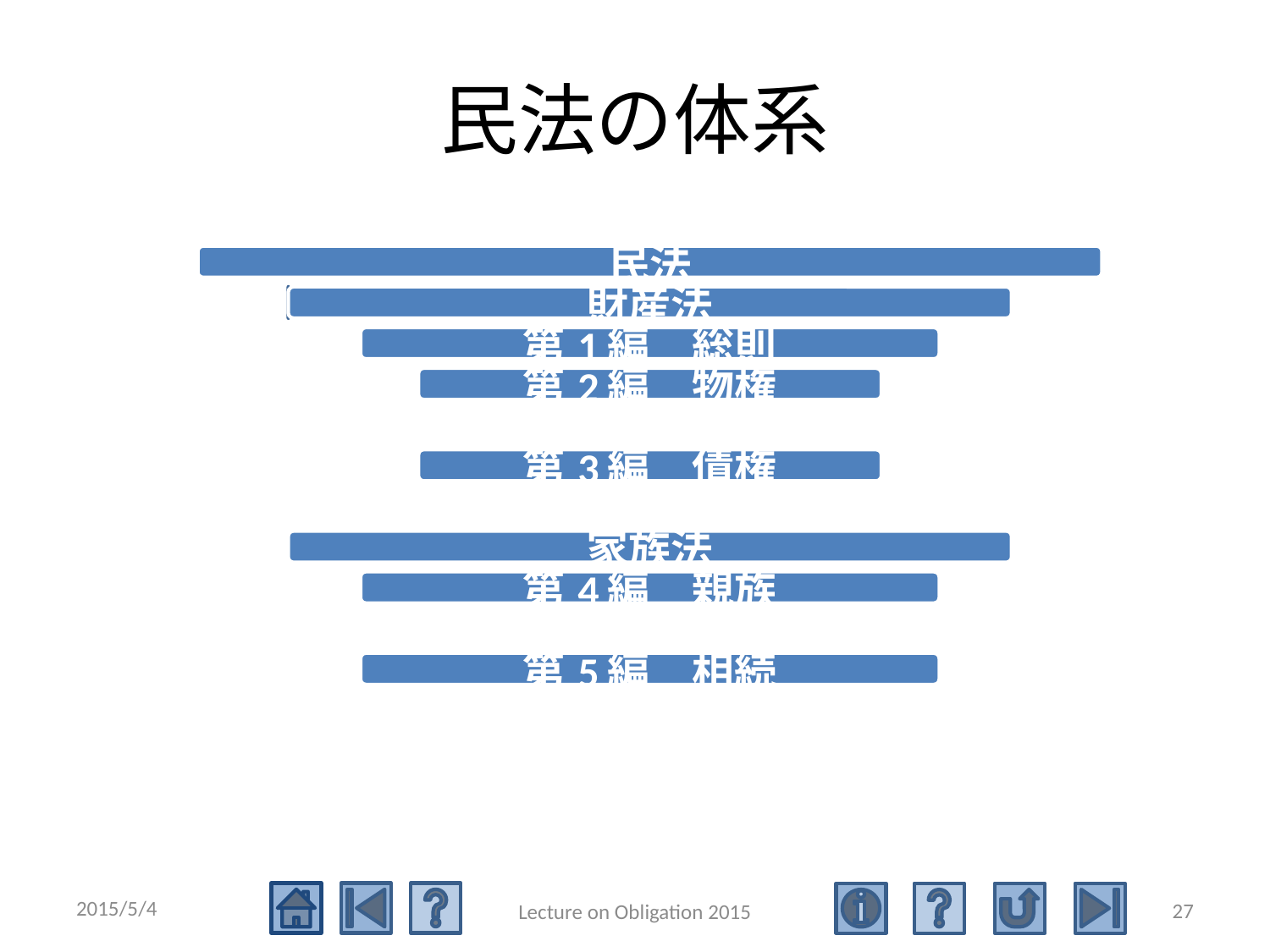

# 民法の体系
財産法
第1編　総則
第2編　物権
第3編　債権
家族法
第4編　親族
民法
2015/5/4
27
Lecture on Obligation 2015